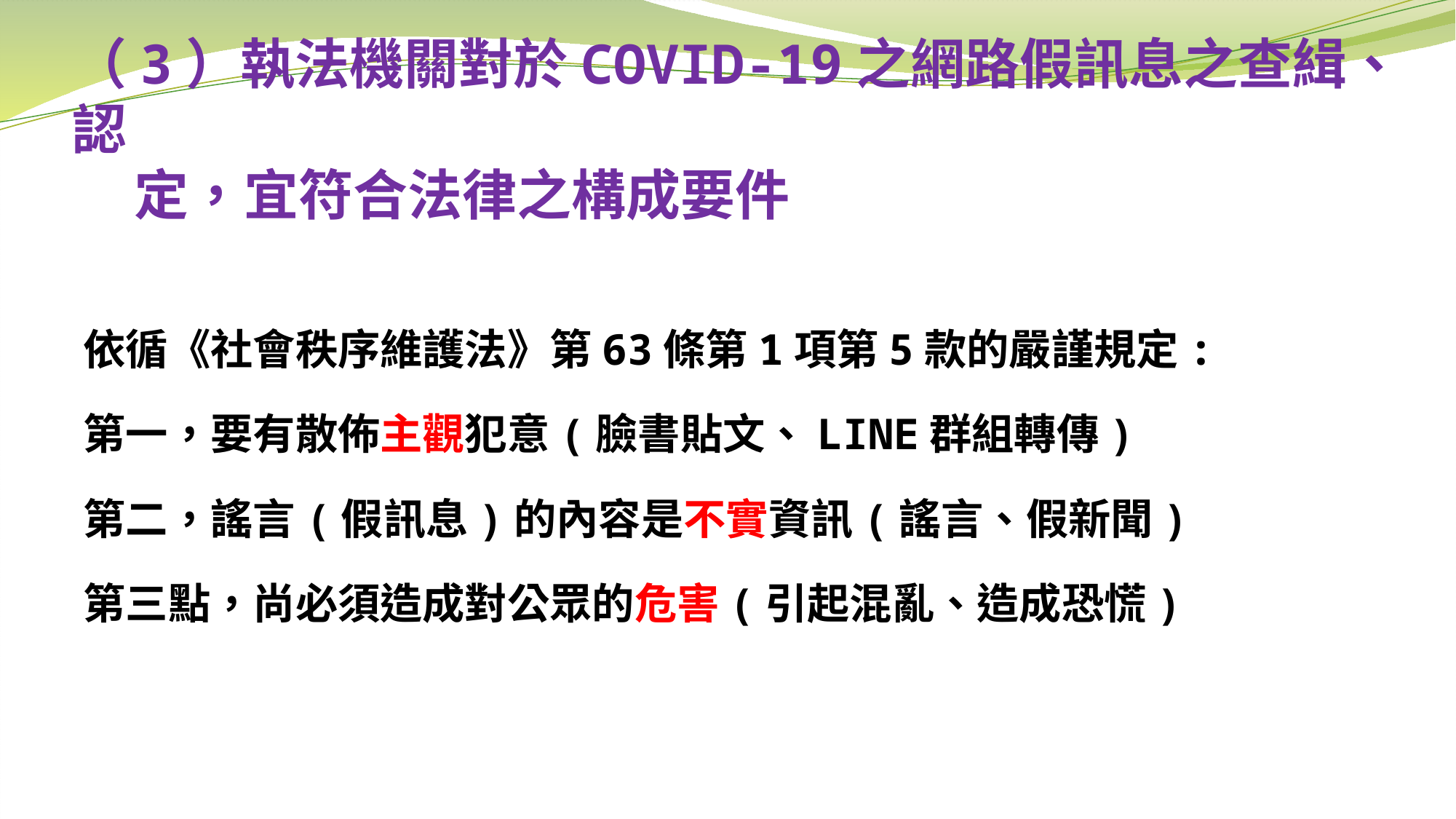

# （3）執法機關對於COVID-19之網路假訊息之查緝、認 定，宜符合法律之構成要件
依循《社會秩序維護法》第63條第1項第5款的嚴謹規定:
第一，要有散佈主觀犯意(臉書貼文、LINE群組轉傳)
第二，謠言(假訊息)的內容是不實資訊(謠言、假新聞)
第三點，尚必須造成對公眾的危害(引起混亂、造成恐慌)